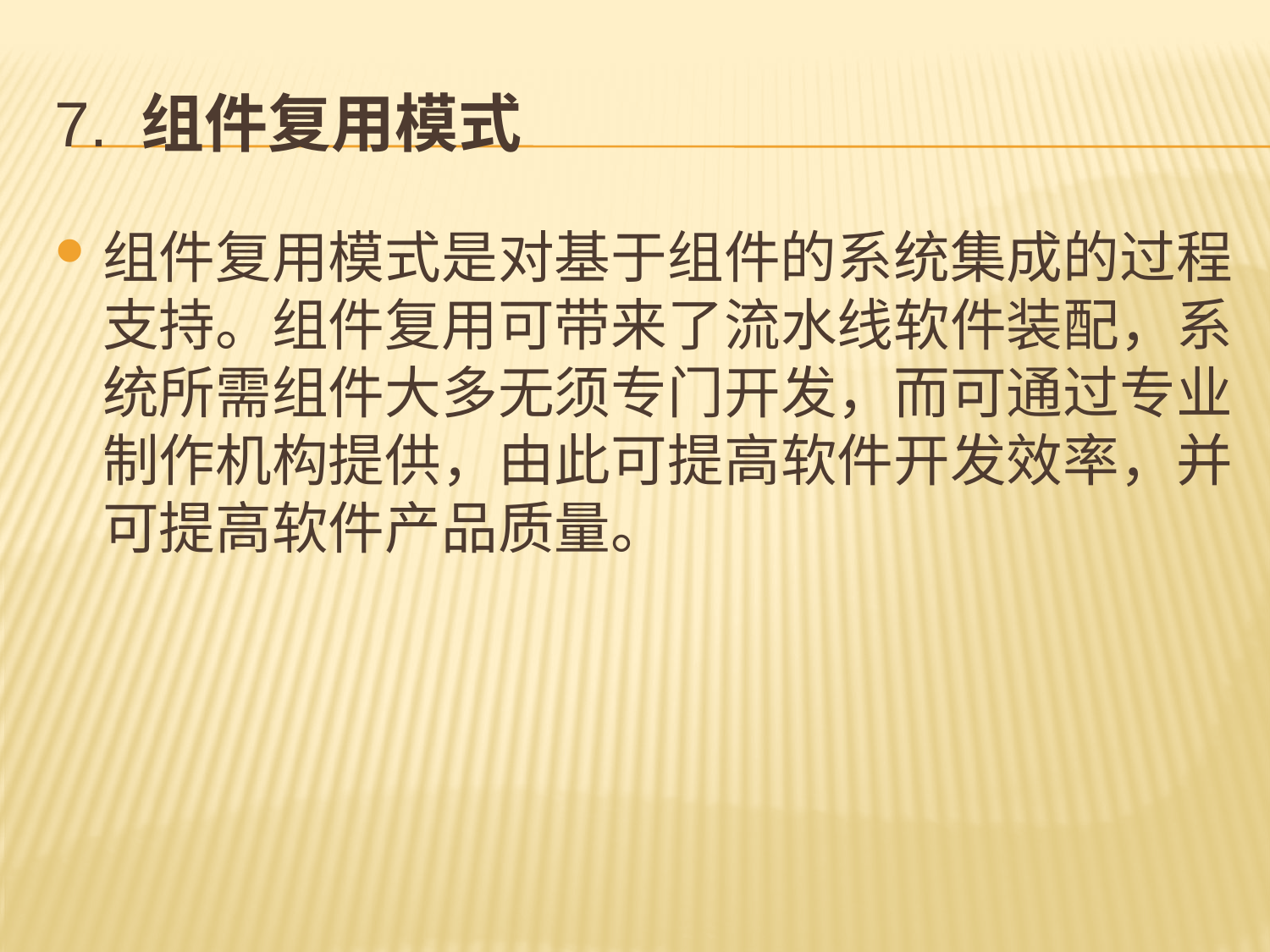

# 7. 组件复用模式
组件复用模式是对基于组件的系统集成的过程支持。组件复用可带来了流水线软件装配，系统所需组件大多无须专门开发，而可通过专业制作机构提供，由此可提高软件开发效率，并可提高软件产品质量。